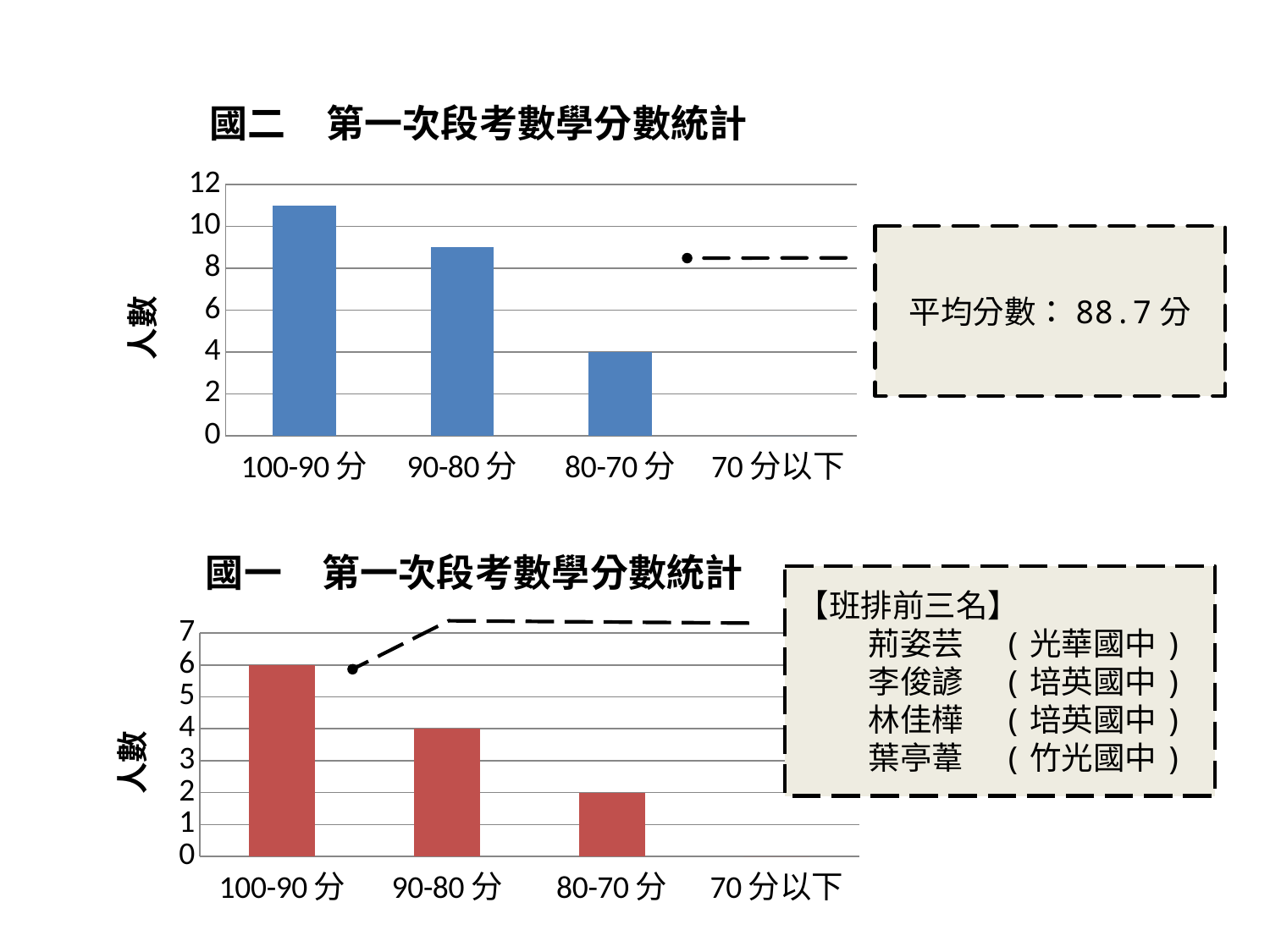

### Chart: 國二  第一次段考數學分數統計

| Category | 人數 |
|---|---|
| 100-90分 | 11.0 |
| 90-80分 | 9.0 |
| 80-70分 | 4.0 |
| 70分以下 | 0.0 |
平均分數：88.7分

### Chart: 國一  第一次段考數學分數統計

| Category | 人數 |
|---|---|
| 100-90分 | 6.0 |
| 90-80分 | 4.0 |
| 80-70分 | 2.0 |
| 70分以下 | 0.0 |
【班排前三名】
    荊姿芸  (光華國中)
    李俊諺  (培英國中)
    林佳樺  (培英國中)
    葉亭葦  (竹光國中)